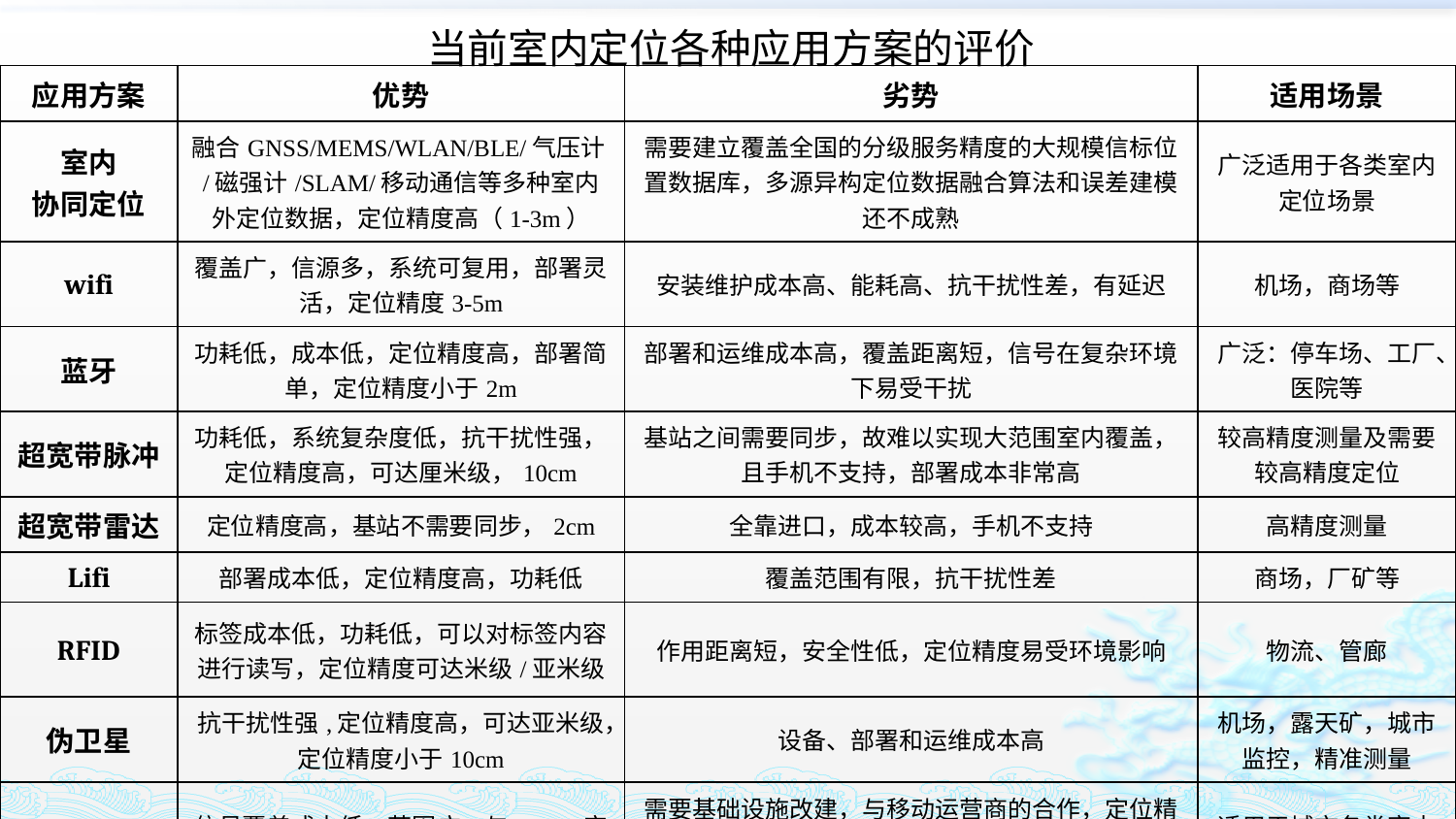

当前室内定位各种应用方案的评价
| 应用方案 | 优势 | 劣势 | 适用场景 |
| --- | --- | --- | --- |
| 室内 协同定位 | 融合GNSS/MEMS/WLAN/BLE/气压计/磁强计/SLAM/移动通信等多种室内外定位数据，定位精度高（1-3m） | 需要建立覆盖全国的分级服务精度的大规模信标位置数据库，多源异构定位数据融合算法和误差建模还不成熟 | 广泛适用于各类室内定位场景 |
| wifi | 覆盖广，信源多，系统可复用，部署灵活，定位精度3-5m | 安装维护成本高、能耗高、抗干扰性差，有延迟 | 机场，商场等 |
| 蓝牙 | 功耗低，成本低，定位精度高，部署简单，定位精度小于2m | 部署和运维成本高，覆盖距离短，信号在复杂环境下易受干扰 | 广泛：停车场、工厂、医院等 |
| 超宽带脉冲 | 功耗低，系统复杂度低，抗干扰性强，定位精度高，可达厘米级，10cm | 基站之间需要同步，故难以实现大范围室内覆盖，且手机不支持，部署成本非常高 | 较高精度测量及需要较高精度定位 |
| 超宽带雷达 | 定位精度高，基站不需要同步，2cm | 全靠进口，成本较高，手机不支持 | 高精度测量 |
| Lifi | 部署成本低，定位精度高，功耗低 | 覆盖范围有限，抗干扰性差 | 商场，厂矿等 |
| RFID | 标签成本低，功耗低，可以对标签内容进行读写，定位精度可达米级/亚米级 | 作用距离短，安全性低，定位精度易受环境影响 | 物流、管廊 |
| 伪卫星 | 抗干扰性强,定位精度高，可达亚米级，定位精度小于10cm | 设备、部署和运维成本高 | 机场，露天矿，城市监控，精准测量 |
| 基站定位 | 信号覆盖成本低，范围广，与GNSS定位结合，定位速度快，定位精度20cm | 需要基础设施改建，与移动运营商的合作，定位精度低（目前有基于TC-OFDM信号进行测距定位，可高精度定位） | 适用于城市各类室内定位场景 |